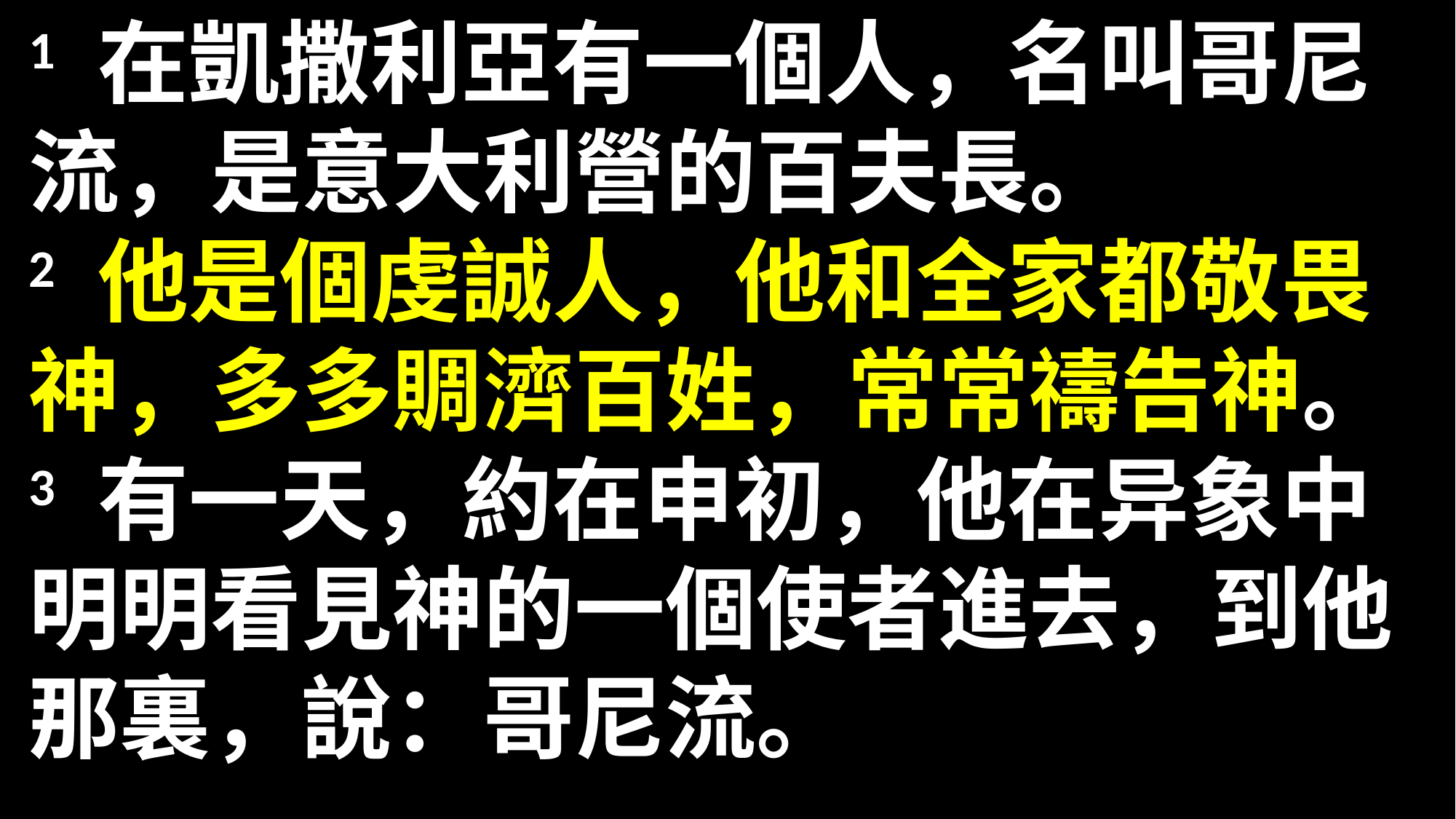

1 在凱撒利亞有一個人，名叫哥尼流，是意大利營的百夫長。
2 他是個虔誠人，他和全家都敬畏神，多多賙濟百姓，常常禱告神。
3 有一天，約在申初，他在异象中明明看見神的一個使者進去，到他那裏，說：哥尼流。